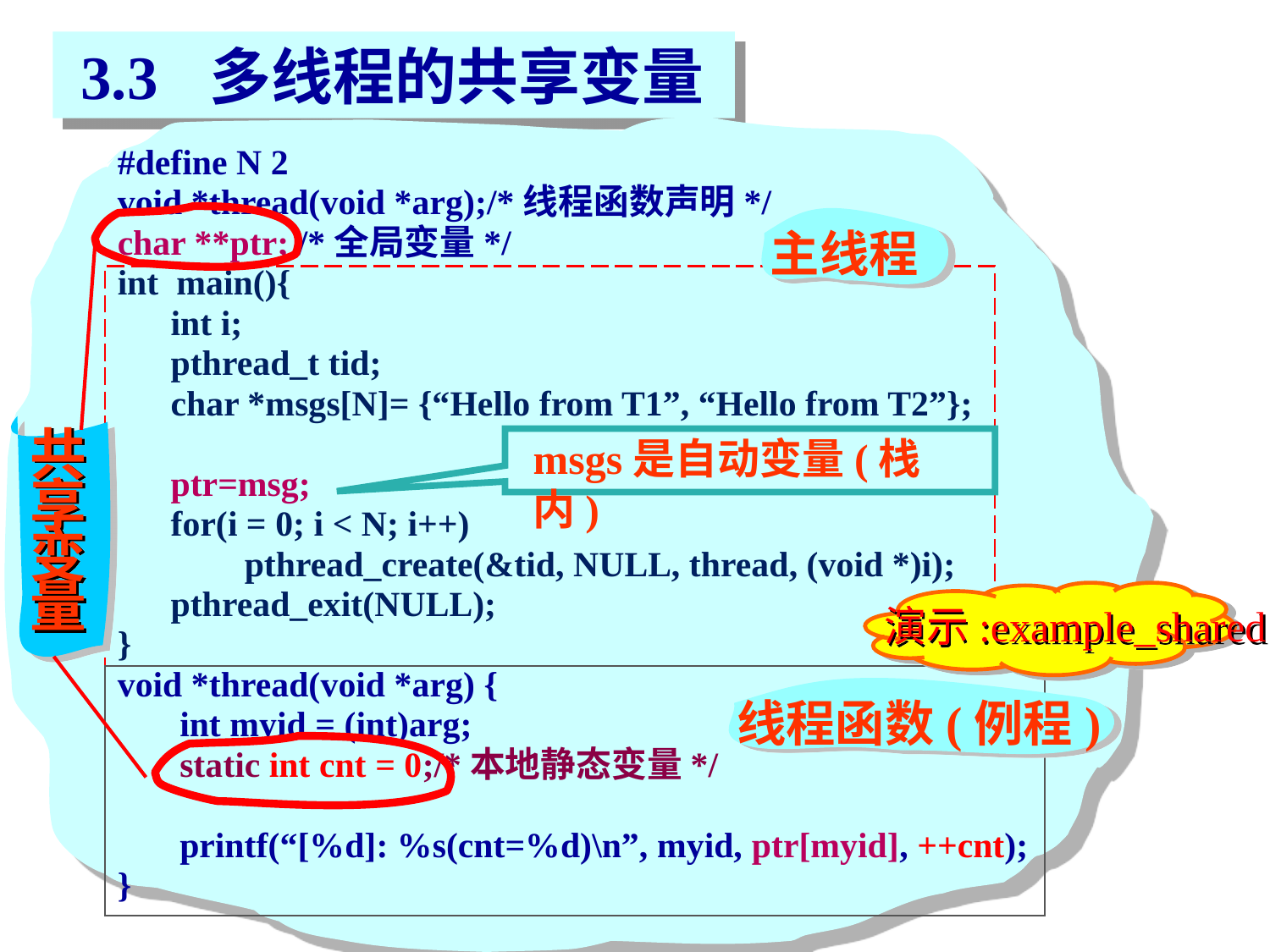

3.3 多线程的共享变量

#define N 2
void *thread(void *arg);/*线程函数声明*/
char **ptr; /*全局变量*/
int  main(){
      int i;
      pthread_t tid;
      char *msgs[N]= {“Hello from T1”, “Hello from T2”};

      ptr=msg;
      for(i = 0; i < N; i++)
	pthread_create(&tid, NULL, thread, (void *)i);
      pthread_exit(NULL);
}
void *thread(void *arg) {
       int myid = (int)arg;
       static int cnt = 0;/*本地静态变量*/
       printf(“[%d]: %s(cnt=%d)\n”, myid, ptr[myid], ++cnt);
}

 主线程

共享变量

msgs是自动变量(栈内)

演示:example_shared

线程函数(例程)